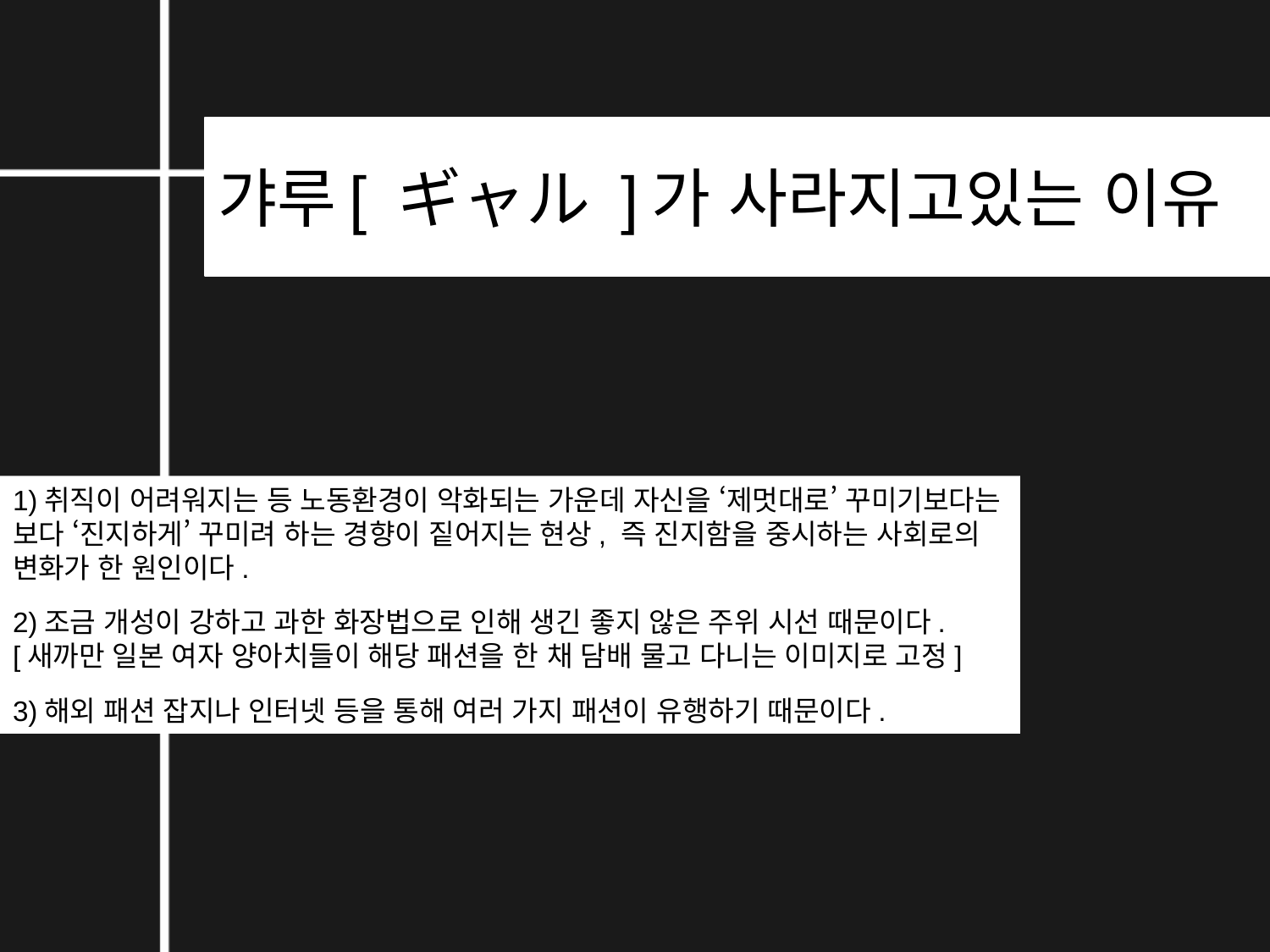

# 갸루[ ギャル ]가 사라지고있는 이유
1)취직이 어려워지는 등 노동환경이 악화되는 가운데 자신을 ‘제멋대로’ 꾸미기보다는 보다 ‘진지하게’ 꾸미려 하는 경향이 짙어지는 현상, 즉 진지함을 중시하는 사회로의 변화가 한 원인이다.

2)조금 개성이 강하고 과한 화장법으로 인해 생긴 좋지 않은 주위 시선 때문이다.
[새까만 일본 여자 양아치들이 해당 패션을 한 채 담배 물고 다니는 이미지로 고정]

3)해외 패션 잡지나 인터넷 등을 통해 여러 가지 패션이 유행하기 때문이다.